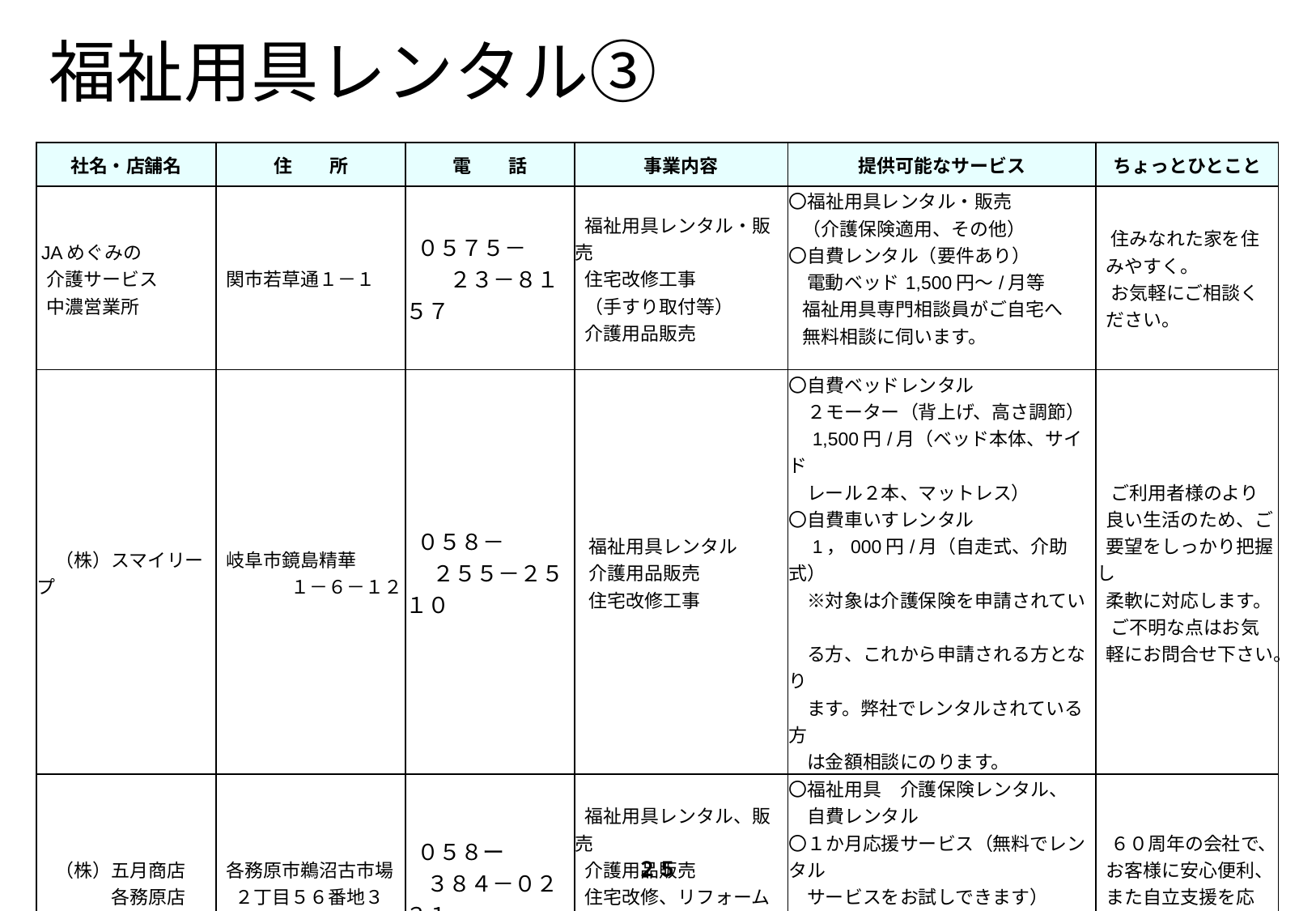

# 福祉用具レンタル③
| 社名・店舗名 | 住　　所 | 電　　話 | 事業内容 | 提供可能なサービス | ちょっとひとこと |
| --- | --- | --- | --- | --- | --- |
| JAめぐみの 介護サービス 中濃営業所 | 関市若草通１－１ | ０５７５－ 　　２３－８１５７ | 福祉用具レンタル・販売 住宅改修工事 （手すり取付等） 介護用品販売 | 〇福祉用具レンタル・販売 （介護保険適用、その他） 〇自費レンタル（要件あり） 　電動ベッド1,500円～/月等 福祉用具専門相談員がご自宅へ 無料相談に伺います。 | 住みなれた家を住 みやすく。 お気軽にご相談く ださい。 |
| （株）スマイリープ | 岐阜市鏡島精華 　　　　１－６－１２ | ０５８－ 　 ２５５－２５１０ | 福祉用具レンタル 介護用品販売 住宅改修工事 | 〇自費ベッドレンタル 　２モーター（背上げ、高さ調節） 　1,500円/月（ベッド本体、サイド　 　レール２本、マットレス） 〇自費車いすレンタル 　1，000円/月（自走式、介助式） 　※対象は介護保険を申請されてい　 　る方、これから申請される方となり 　ます。弊社でレンタルされている方 　は金額相談にのります。 | ご利用者様のより 良い生活のため、ご 要望をしっかり把握し 柔軟に対応します。 ご不明な点はお気 軽にお問合せ下さい。 |
| （株）五月商店 　　　　各務原店 | 各務原市鵜沼古市場 　２丁目５６番地３ | ０５８ー ３８４－０２３１ | 福祉用具レンタル、販売 介護用品販売 住宅改修、リフォーム工事 医療機器販売 | 〇福祉用具　介護保険レンタル、 　自費レンタル 〇１か月応援サービス（無料でレンタル 　サービスをお試しできます） 〇介護リフォームとともに、一般フォー　 　ムも承っています。 | ６０周年の会社で、 お客様に安心便利、 また自立支援を応 援する会社です。 |
２５